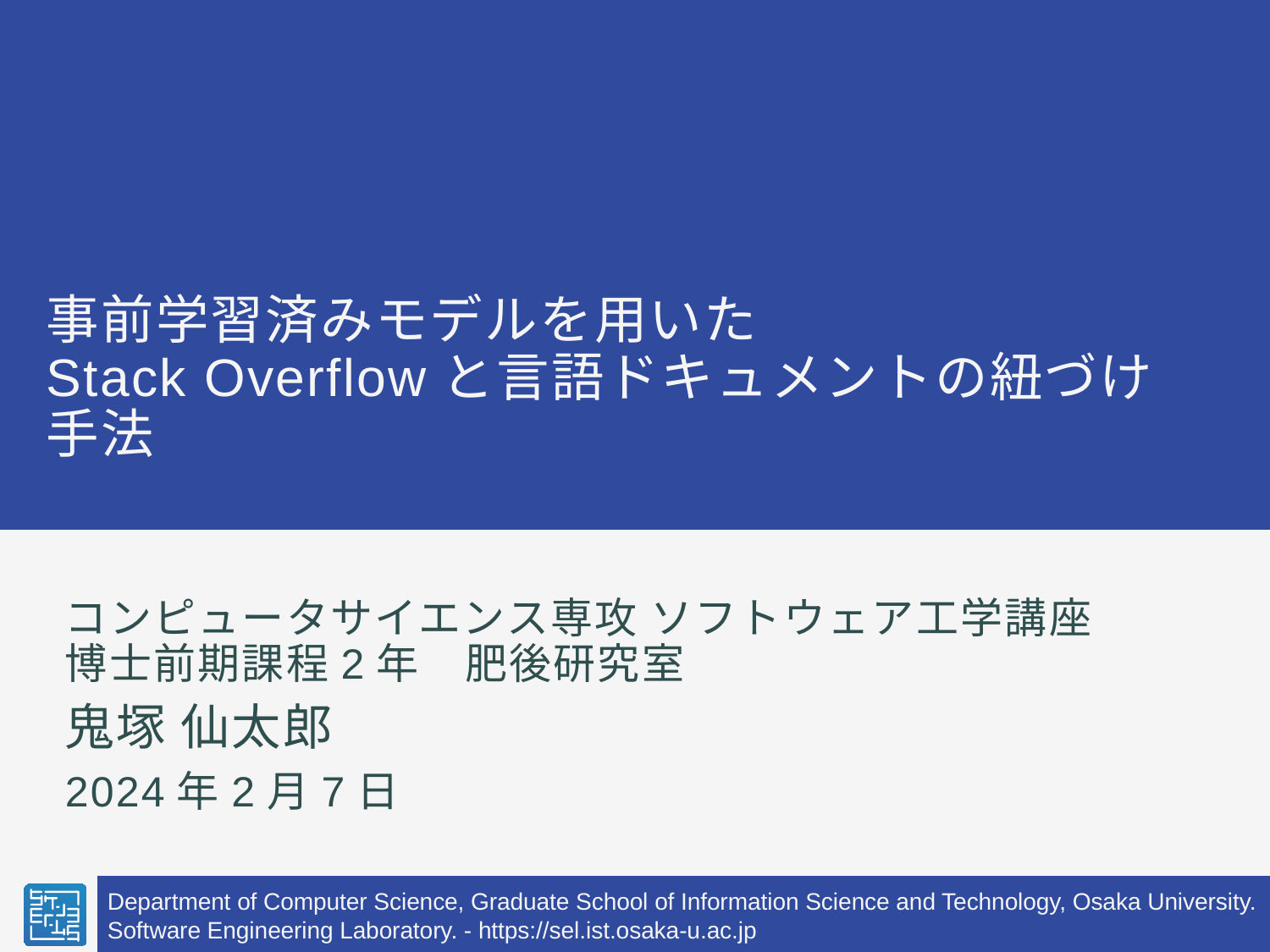

# 事前学習済みモデルを用いた Stack Overflowと言語ドキュメントの紐づけ手法
コンピュータサイエンス専攻 ソフトウェア⼯学講座
博⼠前期課程2年　肥後研究室
鬼塚 仙太郎
2024年2月7日